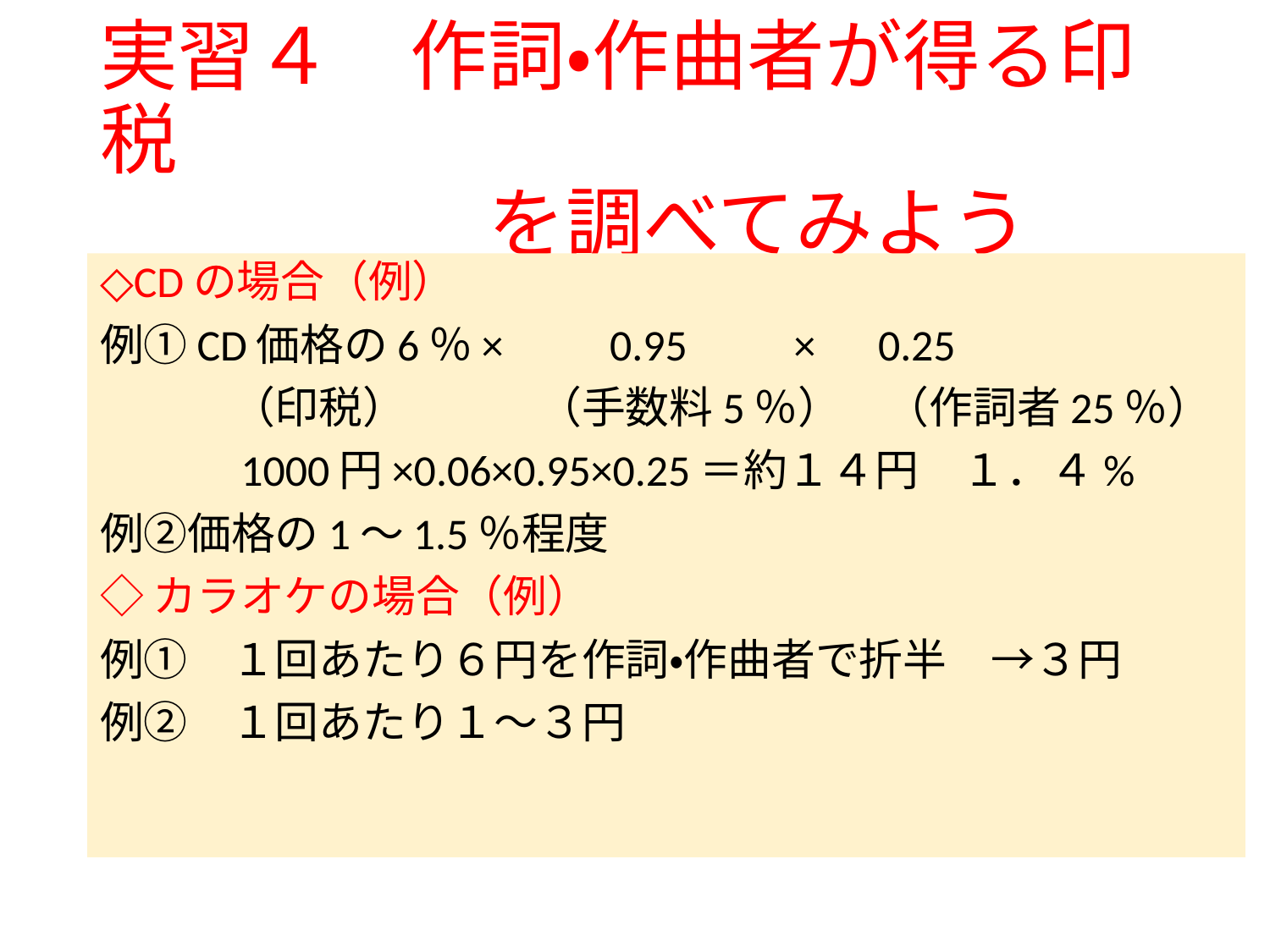

# 実習４　作詞・作曲者が得る印税 　　　　　を調べてみよう
◇CDの場合（例）
例①CD価格の6％×　　0.95　　×　0.25
　　　（印税）　　　（手数料5％）　（作詞者25％）
　　　1000円×0.06×0.95×0.25＝約１４円　１．４%
例②価格の1～1.5％程度
◇カラオケの場合（例）
例①　１回あたり６円を作詞・作曲者で折半　→３円
例②　１回あたり１～３円